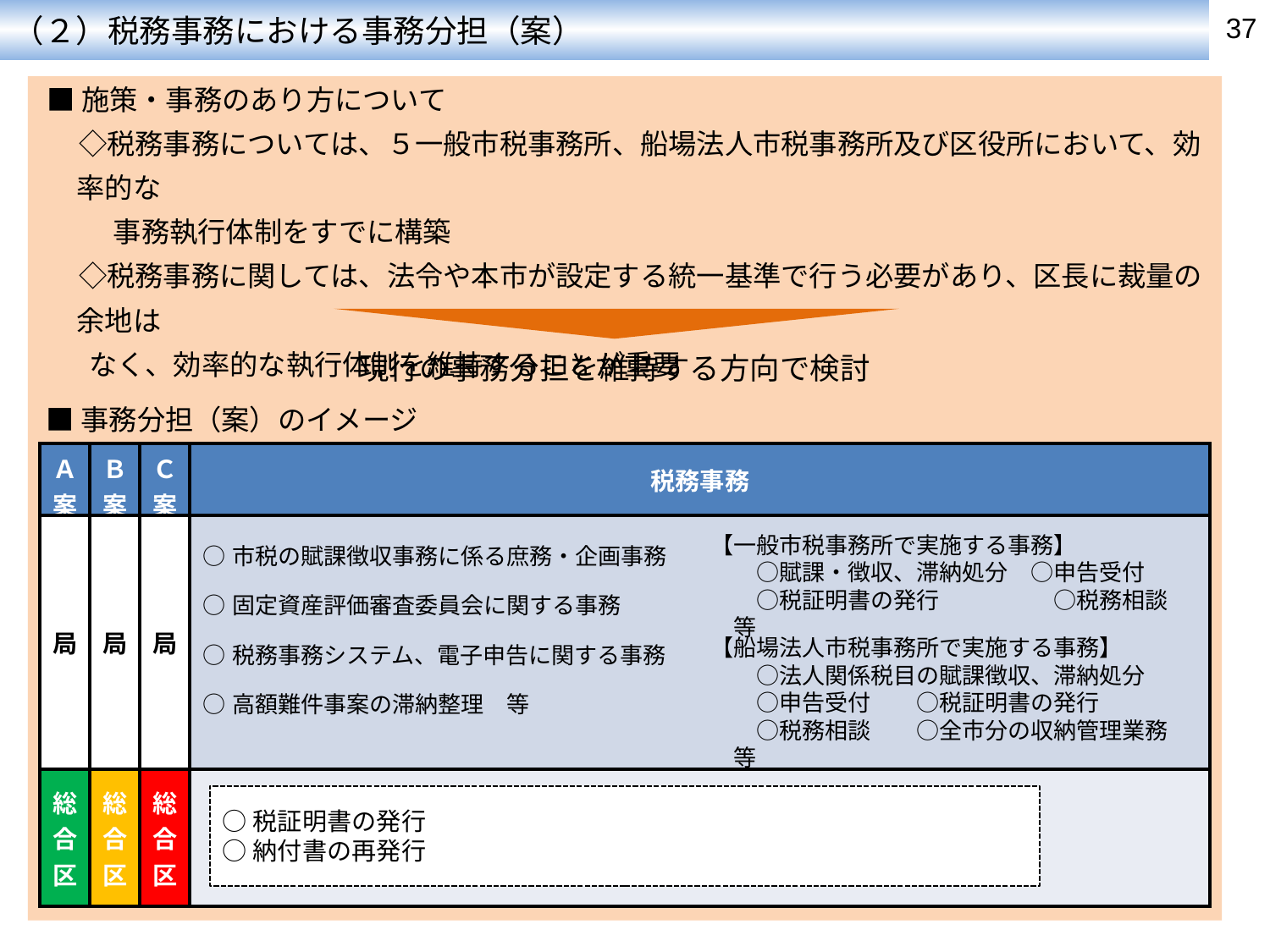

（２）税務事務における事務分担（案）
37
 ■施策・事務のあり方について
　◇税務事務については、５一般市税事務所、船場法人市税事務所及び区役所において、効率的な
　　 事務執行体制をすでに構築
　◇税務事務に関しては、法令や本市が設定する統一基準で行う必要があり、区長に裁量の余地は
     なく、効率的な執行体制を維持することが重要

現行の事務分担を維持する方向で検討
■事務分担（案）のイメージ
| Ａ案 | Ｂ案 | Ｃ案 | 税務事務 |
| --- | --- | --- | --- |
| 局 | 局 | 局 | ○市税の賦課徴収事務に係る庶務・企画事務 ○固定資産評価審査委員会に関する事務 ○税務事務システム、電子申告に関する事務 ○高額難件事案の滞納整理　等 |
| 総合区 | 総合区 | 総合区 |  |
■事務分担（案）のイメージ
【一般市税事務所で実施する事務】
　　○賦課・徴収、滞納処分　○申告受付
　　○税証明書の発行　　　　　○税務相談　等
【船場法人市税事務所で実施する事務】
　　○法人関係税目の賦課徴収、滞納処分
　　○申告受付　　○税証明書の発行
　　○税務相談　　○全市分の収納管理業務　等
○税証明書の発行
○納付書の再発行